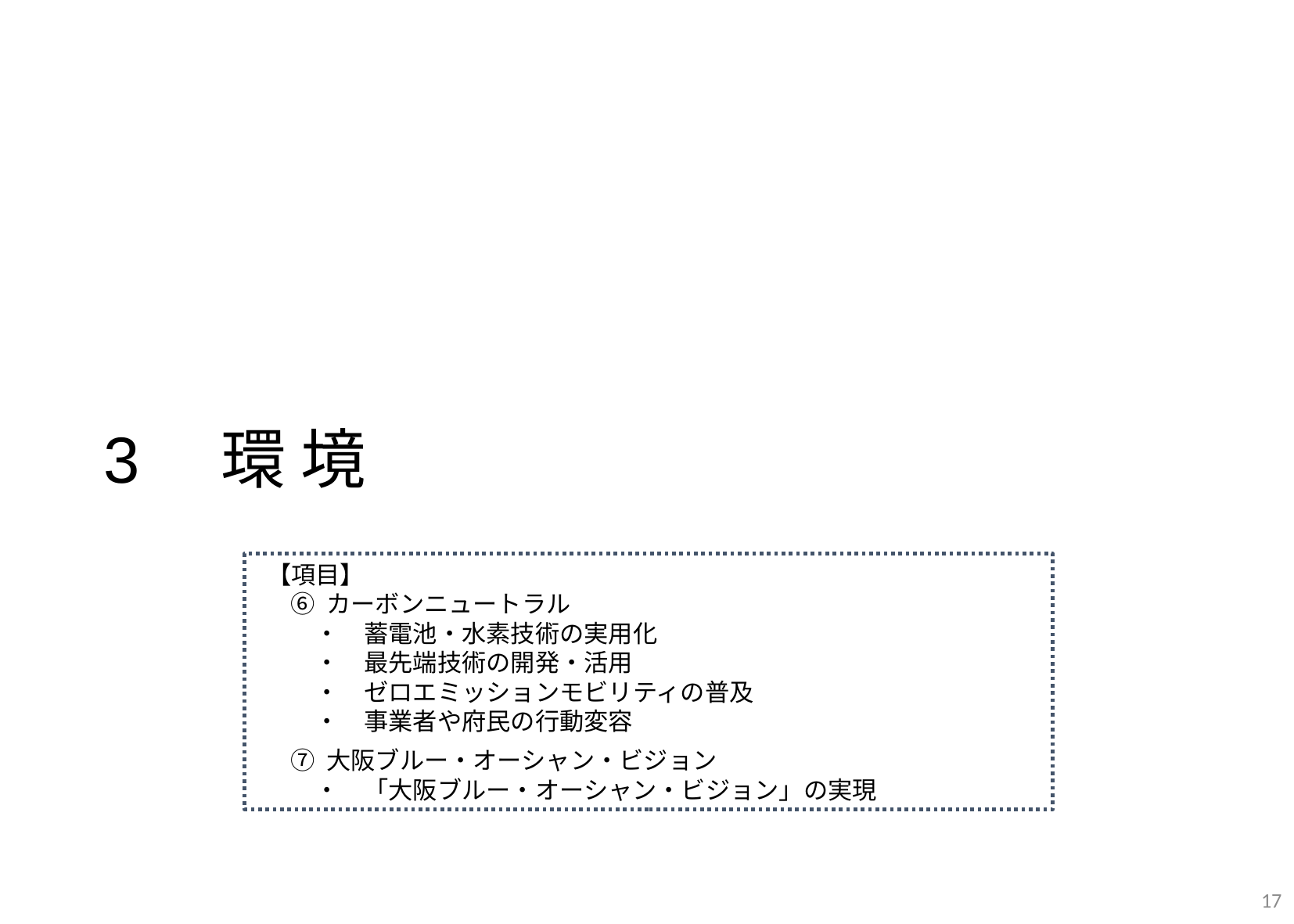

3　環 境
【項目】
⑥ カーボンニュートラル
　・　蓄電池・水素技術の実用化
　・　最先端技術の開発・活用
　・　ゼロエミッションモビリティの普及
　・　事業者や府民の行動変容
⑦ 大阪ブルー・オーシャン・ビジョン
　・　「大阪ブルー・オーシャン・ビジョン」の実現
17